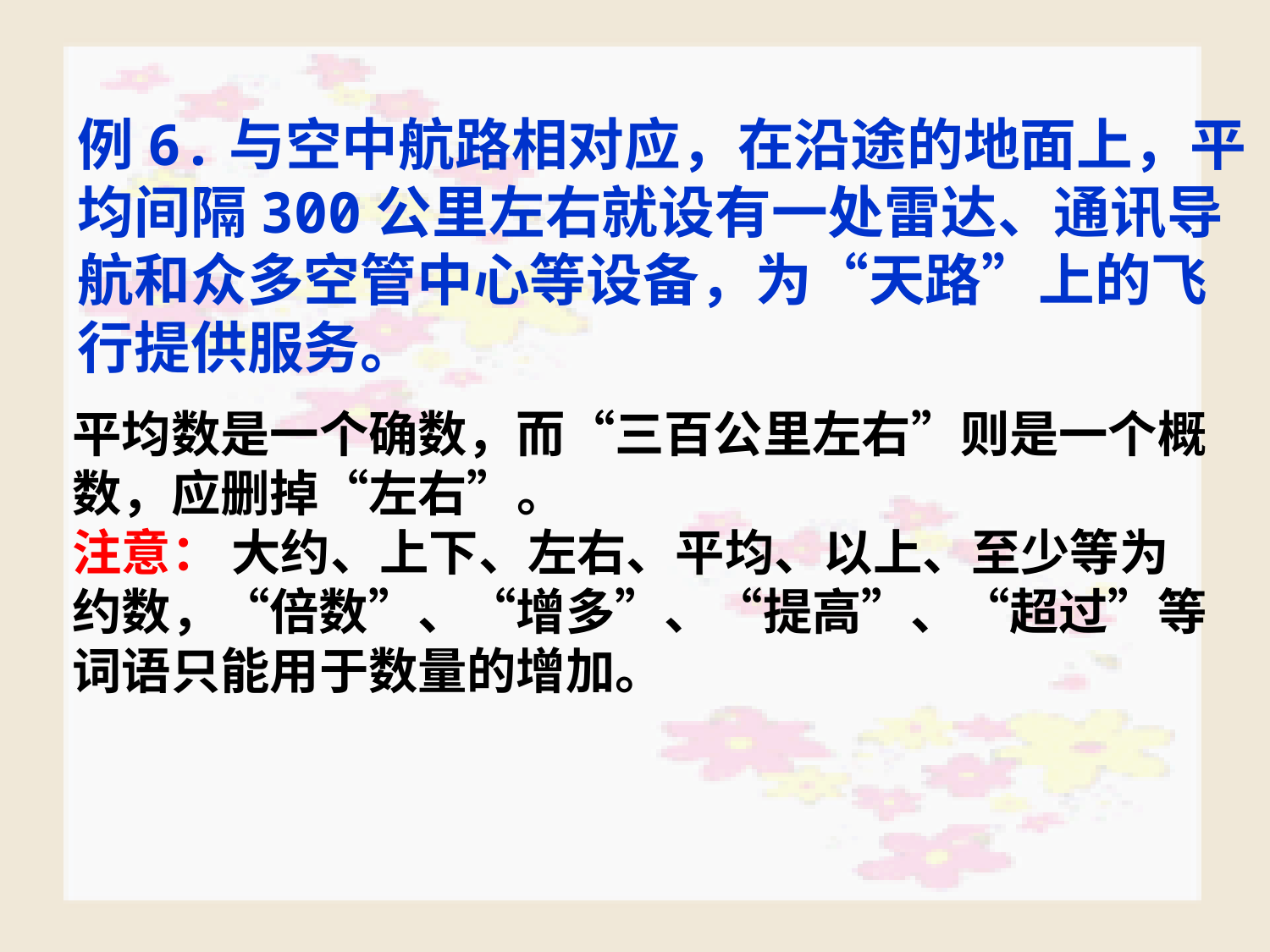

例6.与空中航路相对应，在沿途的地面上，平
均间隔300公里左右就设有一处雷达、通讯导
航和众多空管中心等设备，为“天路”上的飞
行提供服务。
平均数是一个确数，而“三百公里左右”则是一个概
数，应删掉“左右”。
注意： 大约、上下、左右、平均、以上、至少等为
约数，“倍数”、“增多”、“提高”、“超过”等
词语只能用于数量的增加。